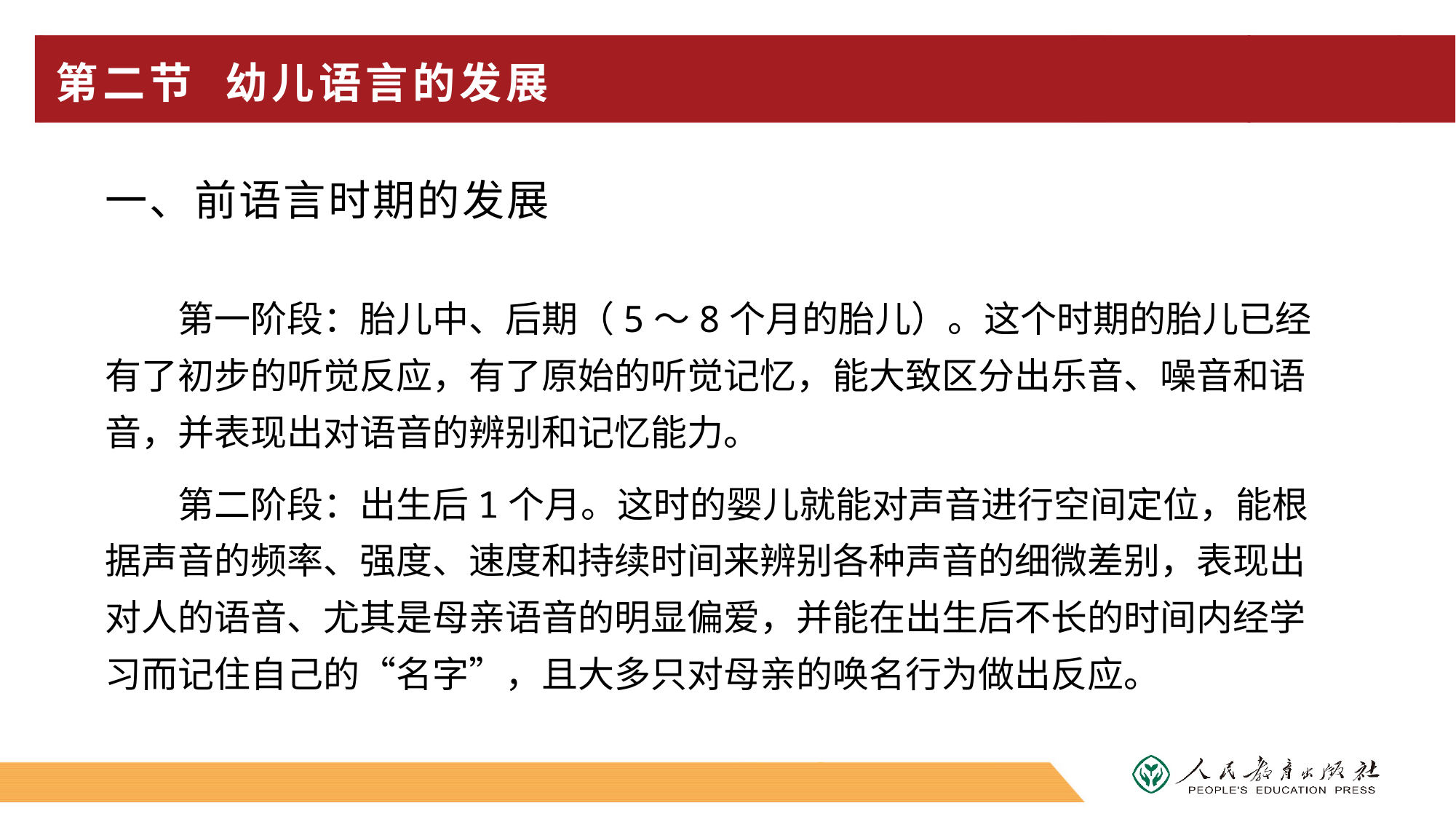

# 第二节  幼儿语言的发展
一、前语言时期的发展
第一阶段：胎儿中、后期（5～8个月的胎儿）。这个时期的胎儿已经有了初步的听觉反应，有了原始的听觉记忆，能大致区分出乐音、噪音和语音，并表现出对语音的辨别和记忆能力。
第二阶段：出生后1个月。这时的婴儿就能对声音进行空间定位，能根据声音的频率、强度、速度和持续时间来辨别各种声音的细微差别，表现出对人的语音、尤其是母亲语音的明显偏爱，并能在出生后不长的时间内经学习而记住自己的“名字”，且大多只对母亲的唤名行为做出反应。